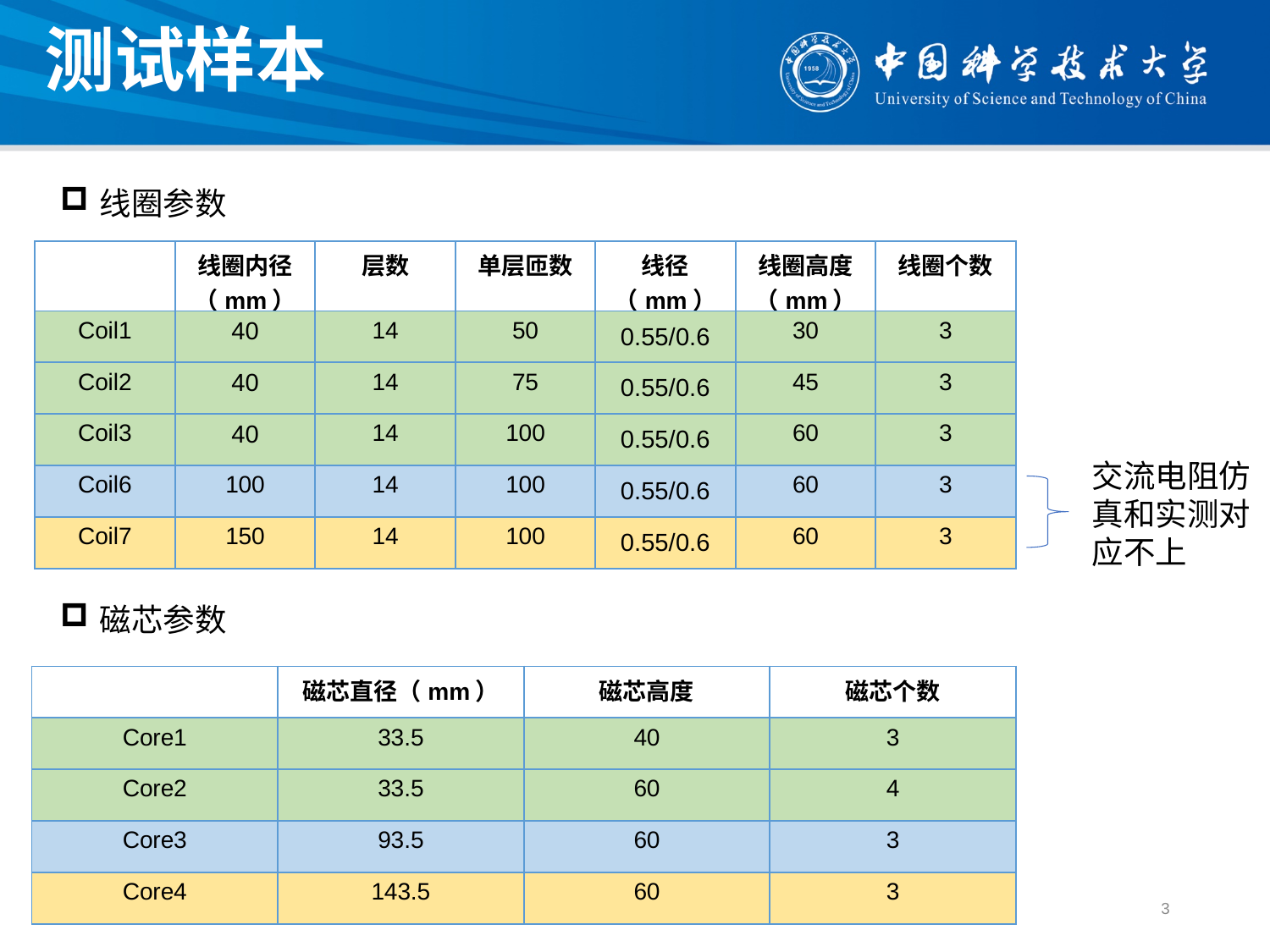

测试样本
线圈参数
|  | 线圈内径（mm） | 层数 | 单层匝数 | 线径（mm） | 线圈高度（mm） | 线圈个数 |
| --- | --- | --- | --- | --- | --- | --- |
| Coil1 | 40 | 14 | 50 | 0.55/0.6 | 30 | 3 |
| Coil2 | 40 | 14 | 75 | 0.55/0.6 | 45 | 3 |
| Coil3 | 40 | 14 | 100 | 0.55/0.6 | 60 | 3 |
| Coil6 | 100 | 14 | 100 | 0.55/0.6 | 60 | 3 |
| Coil7 | 150 | 14 | 100 | 0.55/0.6 | 60 | 3 |
交流电阻仿真和实测对应不上

磁芯参数
|  | 磁芯直径（mm） | 磁芯高度 | 磁芯个数 |
| --- | --- | --- | --- |
| Core1 | 33.5 | 40 | 3 |
| Core2 | 33.5 | 60 | 4 |
| Core3 | 93.5 | 60 | 3 |
| Core4 | 143.5 | 60 | 3 |
3